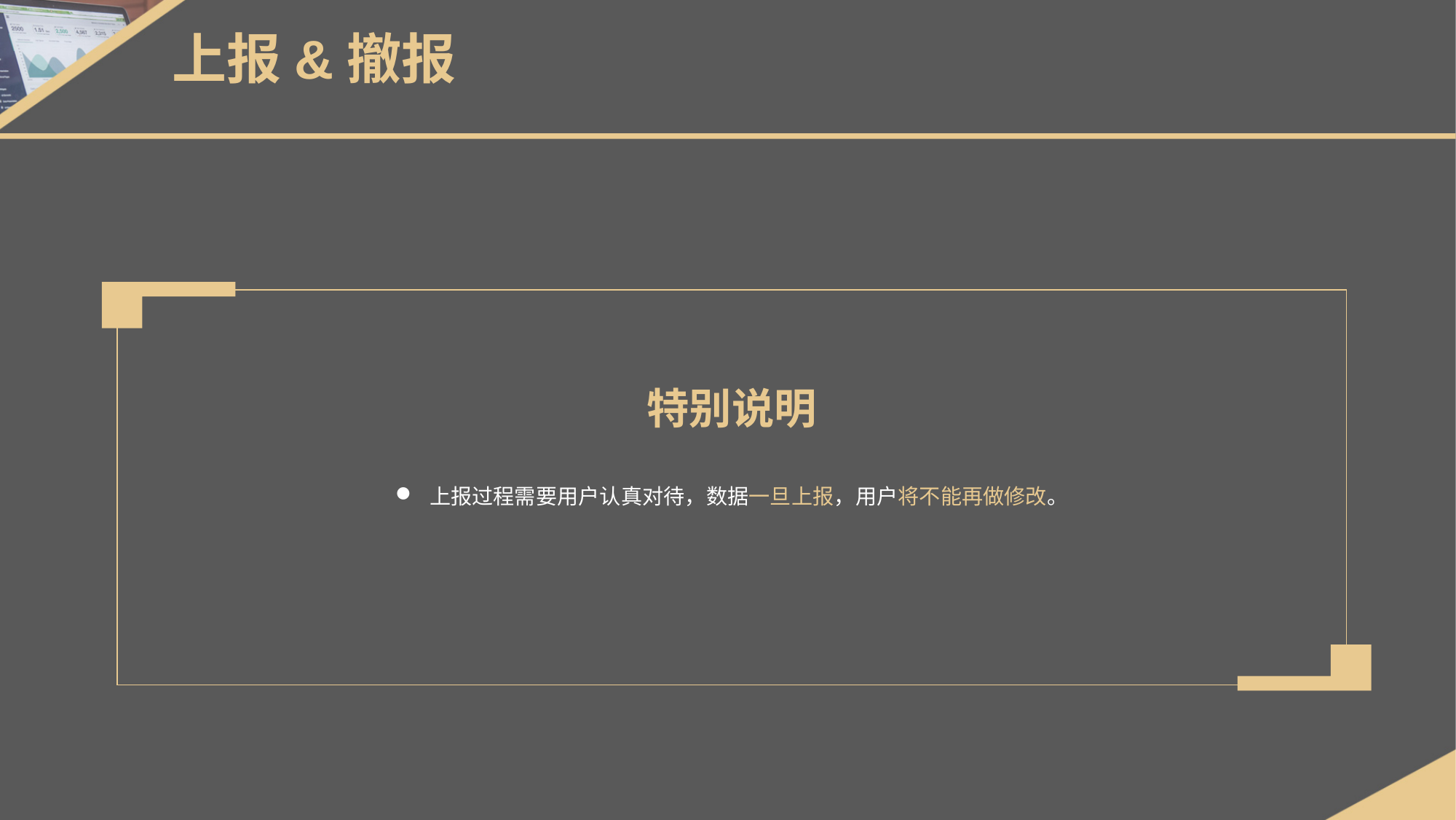

上报&撤报

特别说明

上报过程需要用户认真对待，数据一旦上报，用户将不能再做修改。